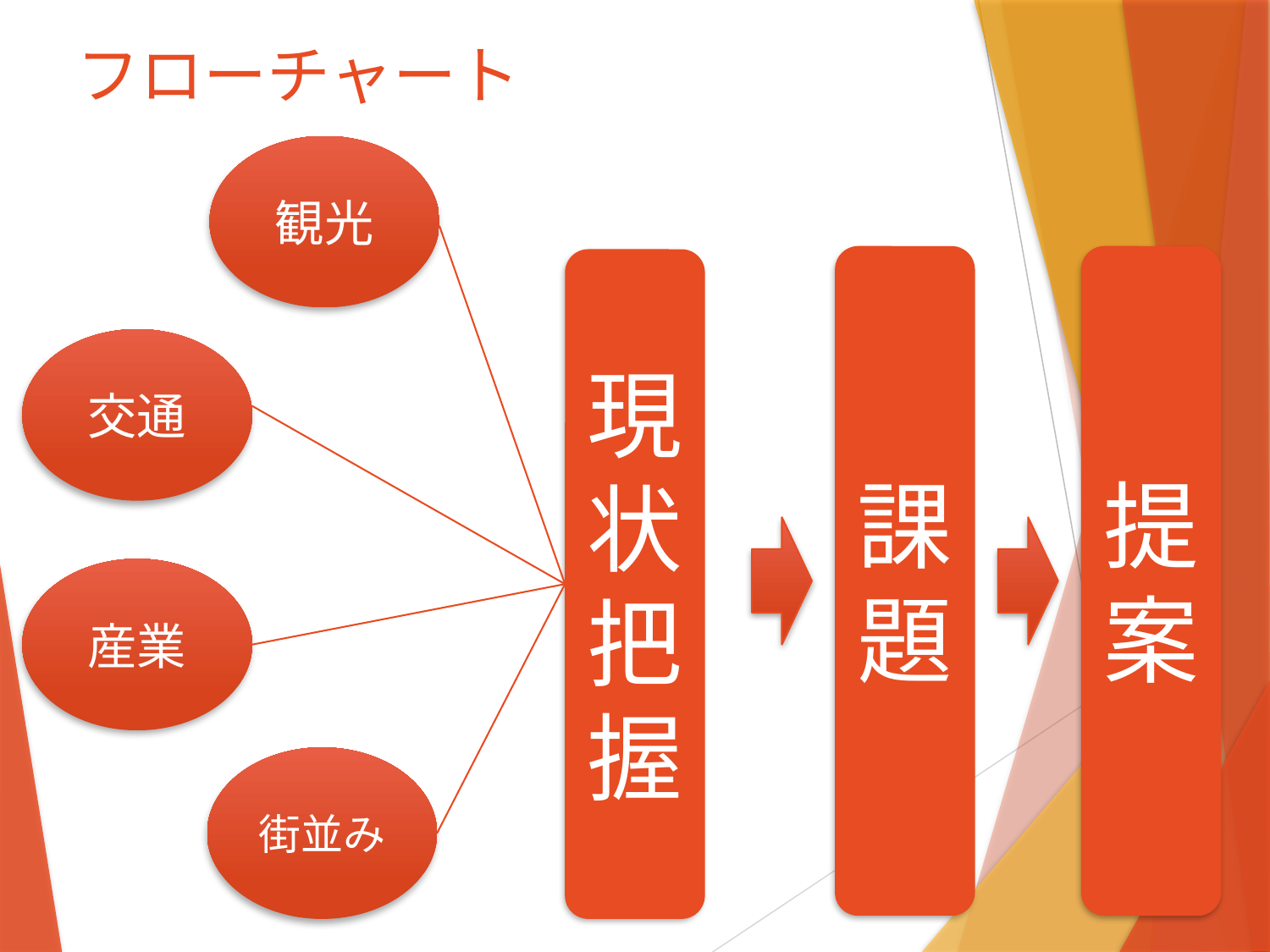

# フローチャート
観光

課題
提案
現状把握
交通

産業
街並み